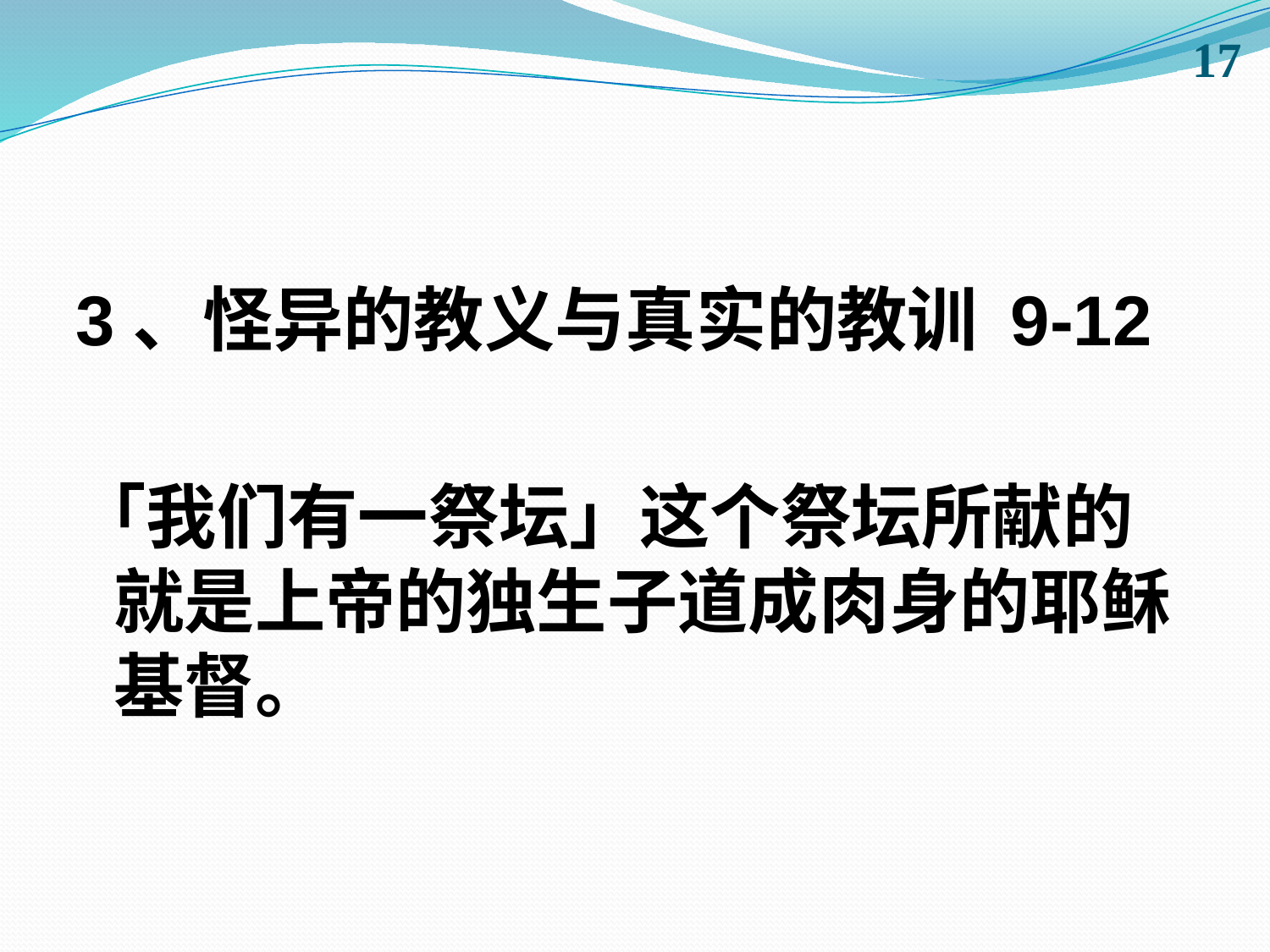

17
#
3、怪异的教义与真实的教训 9-12

「我们有一祭坛」这个祭坛所献的就是上帝的独生子道成肉身的耶稣基督。